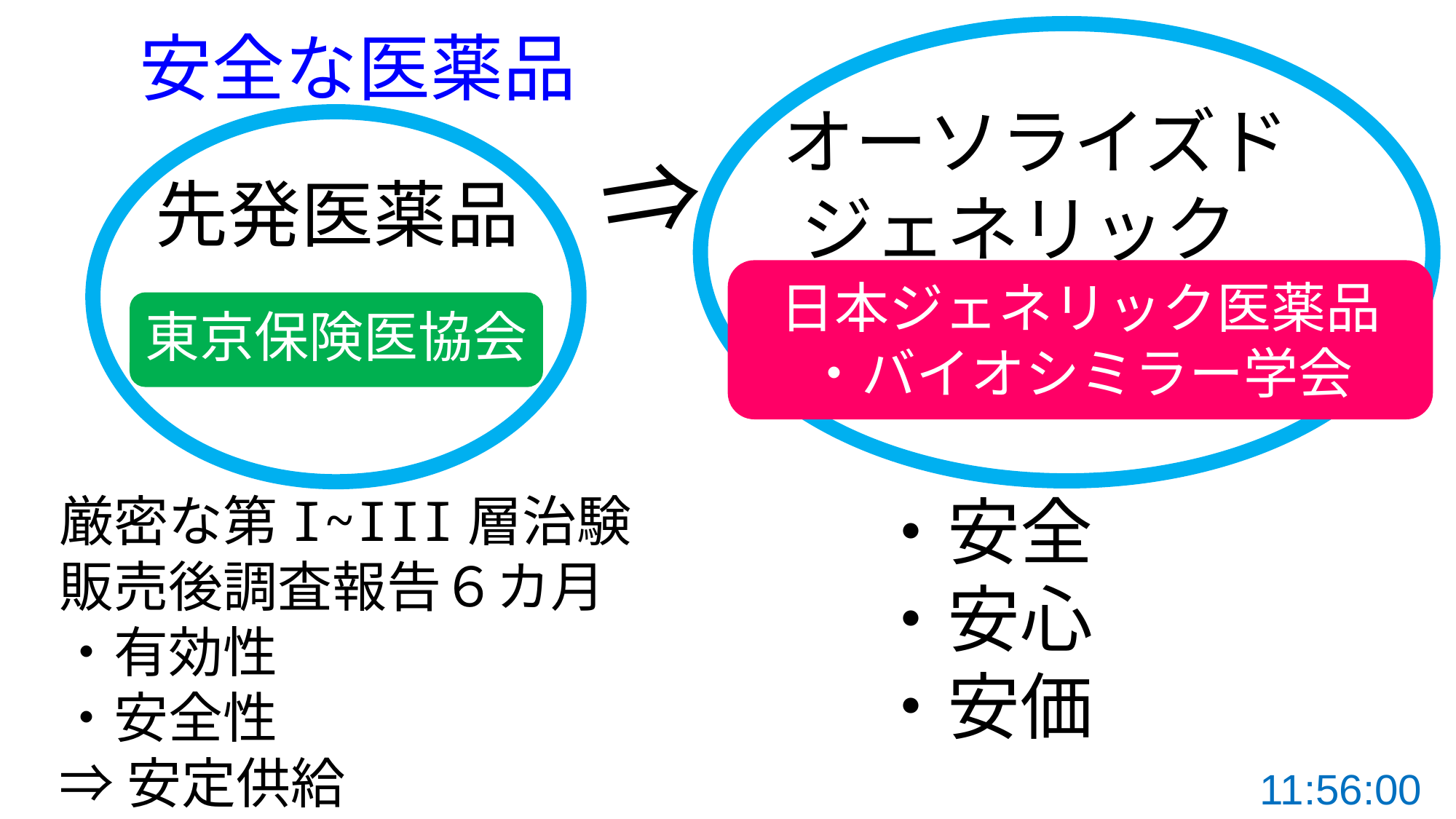

安全な医薬品

 オーソライズドジェネリック

⇒
先発医薬品
日本ジェネリック医薬品
・バイオシミラー学会
東京保険医協会
・安全
・安心
・安価
厳密な第I~III層治験
販売後調査報告６カ月
・有効性
・安全性
⇒安定供給
11:56:00